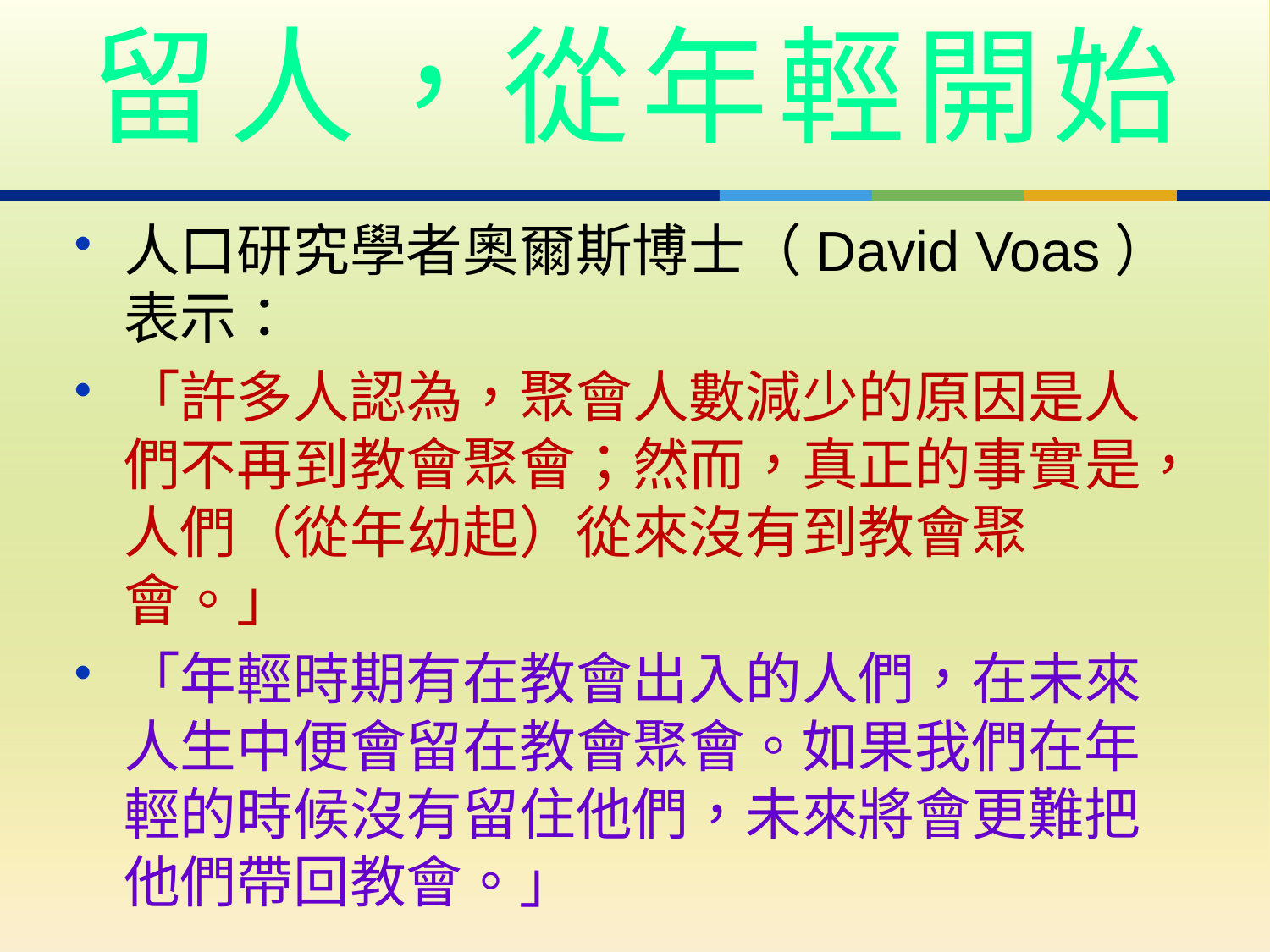

# 留人，從年輕開始
人口研究學者奧爾斯博士（David Voas）表示：
「許多人認為，聚會人數減少的原因是人們不再到教會聚會；然而，真正的事實是，人們（從年幼起）從來沒有到教會聚會。」
「年輕時期有在教會出入的人們，在未來人生中便會留在教會聚會。如果我們在年輕的時候沒有留住他們，未來將會更難把他們帶回教會。」